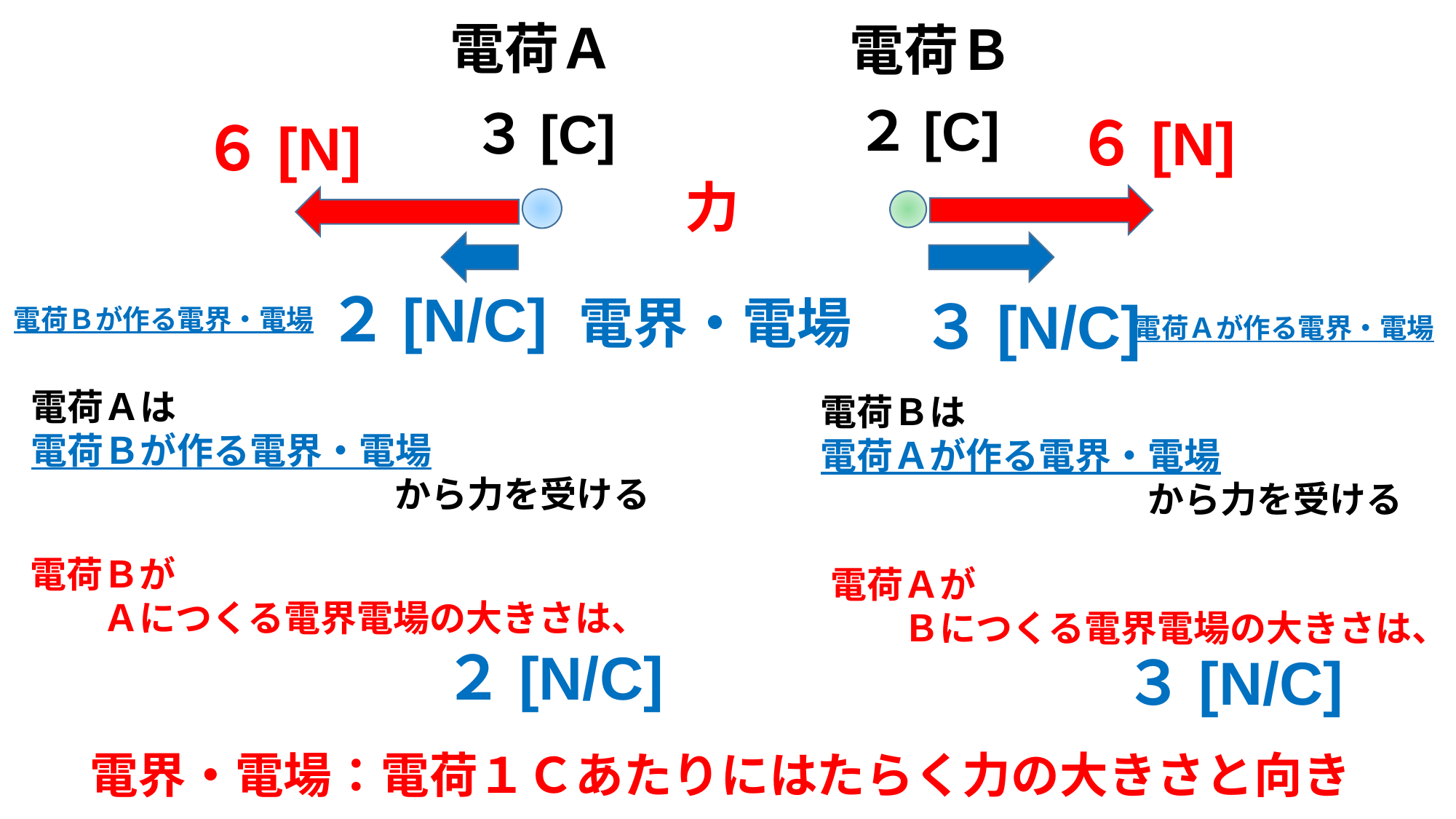

電荷Ａ
電荷Ｂ
２[C]
３[C]
６[N]
６[N]
力

２[N/C]
３[N/C]
電界・電場
電荷Ｂが作る電界・電場
電荷Ａが作る電界・電場
電荷Ａは
電荷Ｂが作る電界・電場
　　　　　　　　　　から力を受ける
電荷Ｂは
電荷Ａが作る電界・電場
　　　　　　　　　から力を受ける
電荷Ｂが
　　Ａにつくる電界電場の大きさは、
電荷Ａが
　　Ｂにつくる電界電場の大きさは、
２[N/C]
３[N/C]
電界・電場：電荷１Ｃあたりにはたらく力の大きさと向き